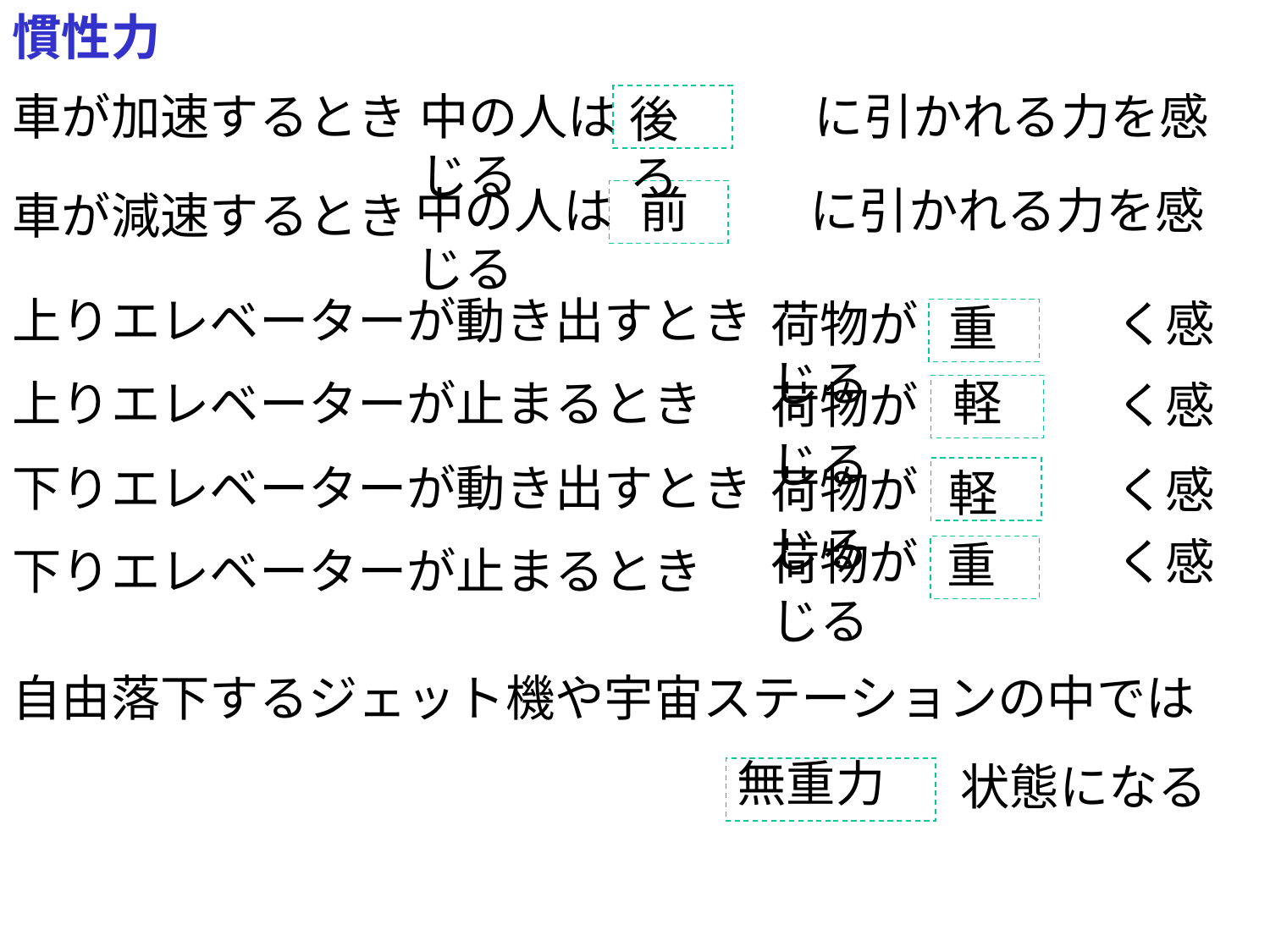

慣性力
車が加速するとき
中の人は　　　　に引かれる力を感じる
後ろ

前
中の人は　　　　に引かれる力を感じる
車が減速するとき

上りエレベーターが動き出すとき
荷物が　　　　く感じる
重

軽
上りエレベーターが止まるとき
荷物が　　　　く感じる

下りエレベーターが動き出すとき
荷物が　　　　く感じる
軽

荷物が　　　　く感じる
重
下りエレベーターが止まるとき

自由落下するジェット機や宇宙ステーションの中では
無重力
状態になる